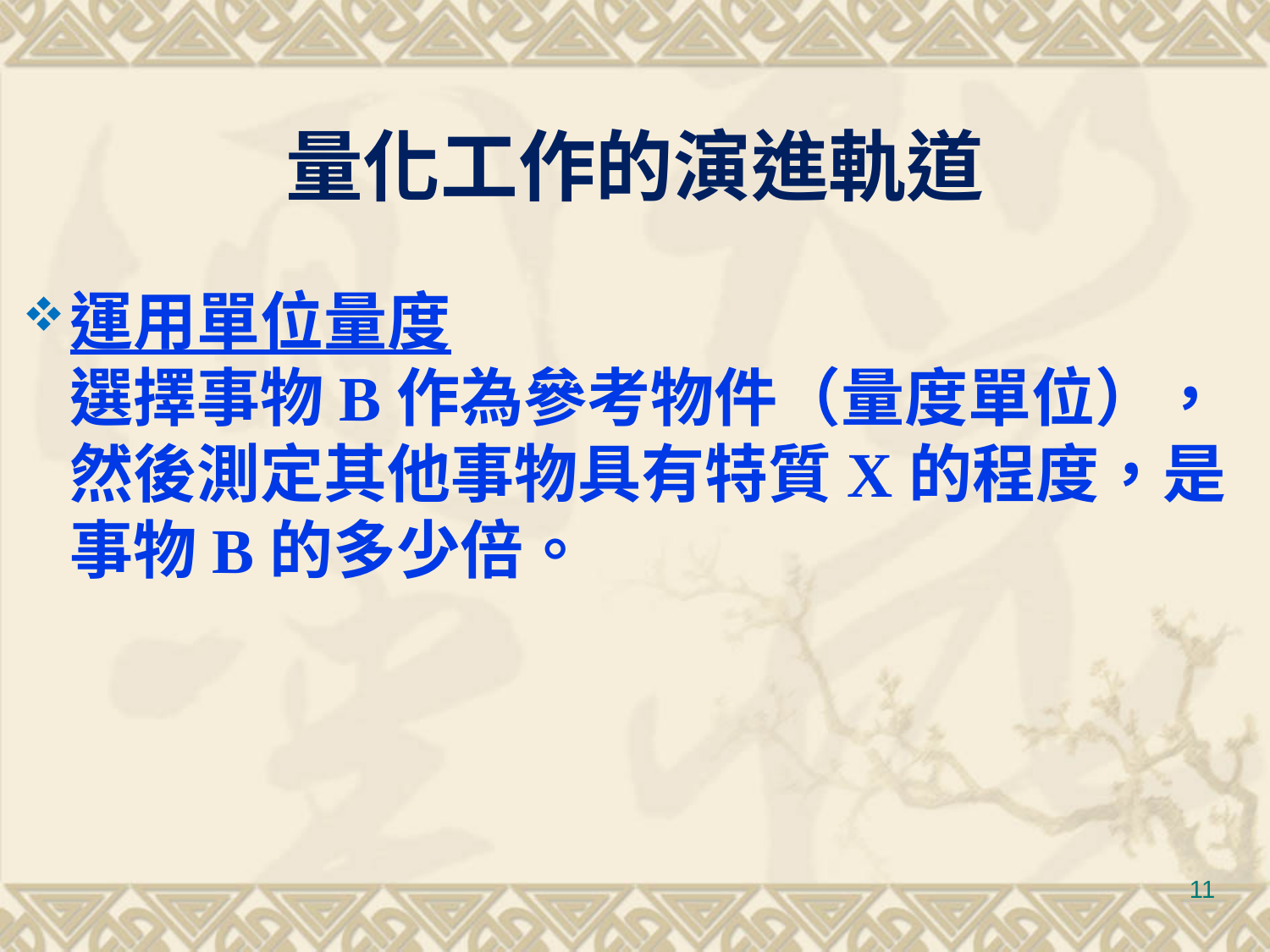

量化工作的演進軌道
運用單位量度
選擇事物B作為參考物件（量度單位），然後測定其他事物具有特質X的程度，是事物B的多少倍。
11